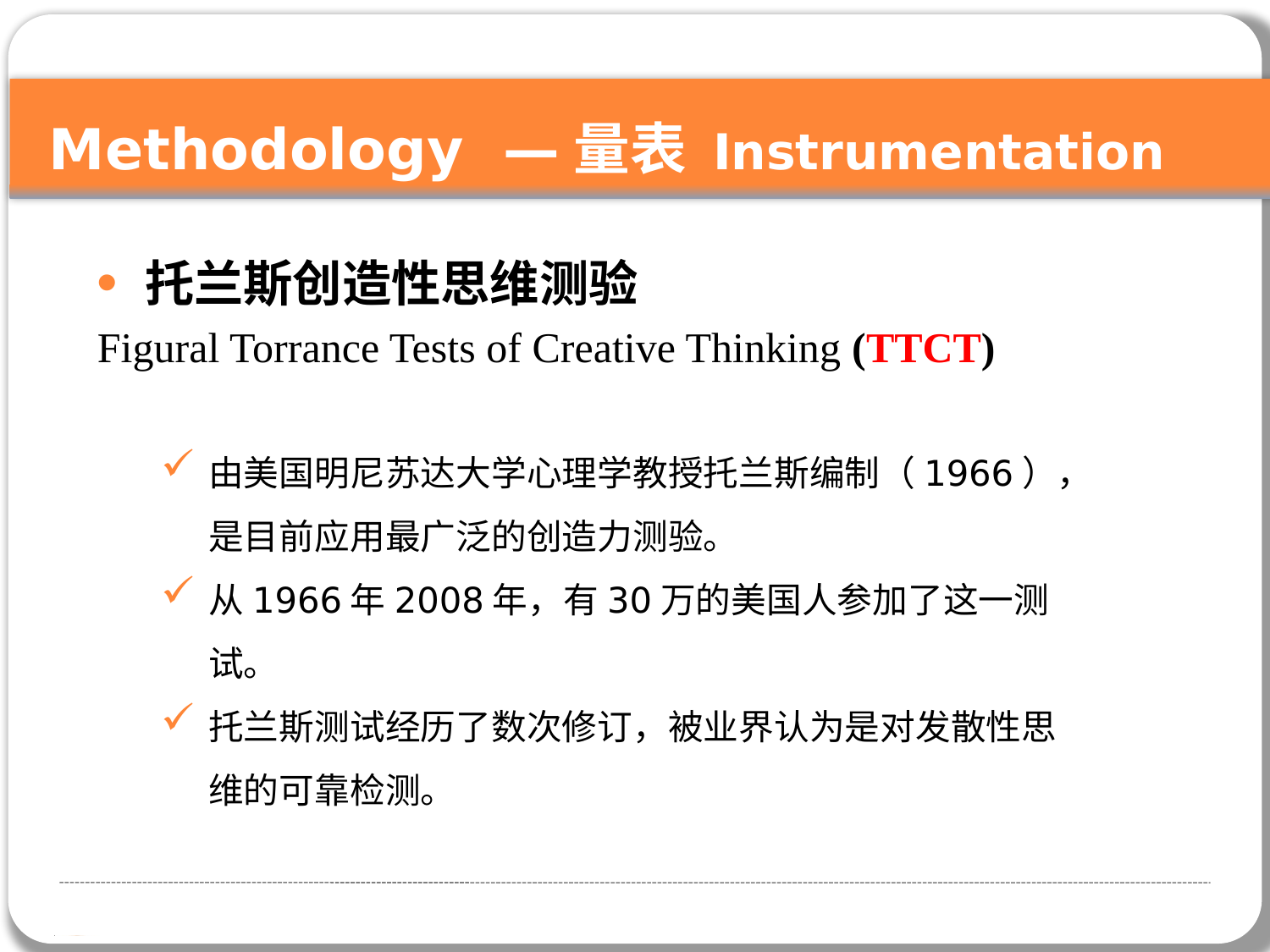

Methodology  —量表 Instrumentation

托兰斯创造性思维测验
Figural Torrance Tests of Creative Thinking (TTCT)

由美国明尼苏达大学心理学教授托兰斯编制（1966），是目前应用最广泛的创造力测验。
从1966年2008年，有30万的美国人参加了这一测试。
托兰斯测试经历了数次修订，被业界认为是对发散性思维的可靠检测。